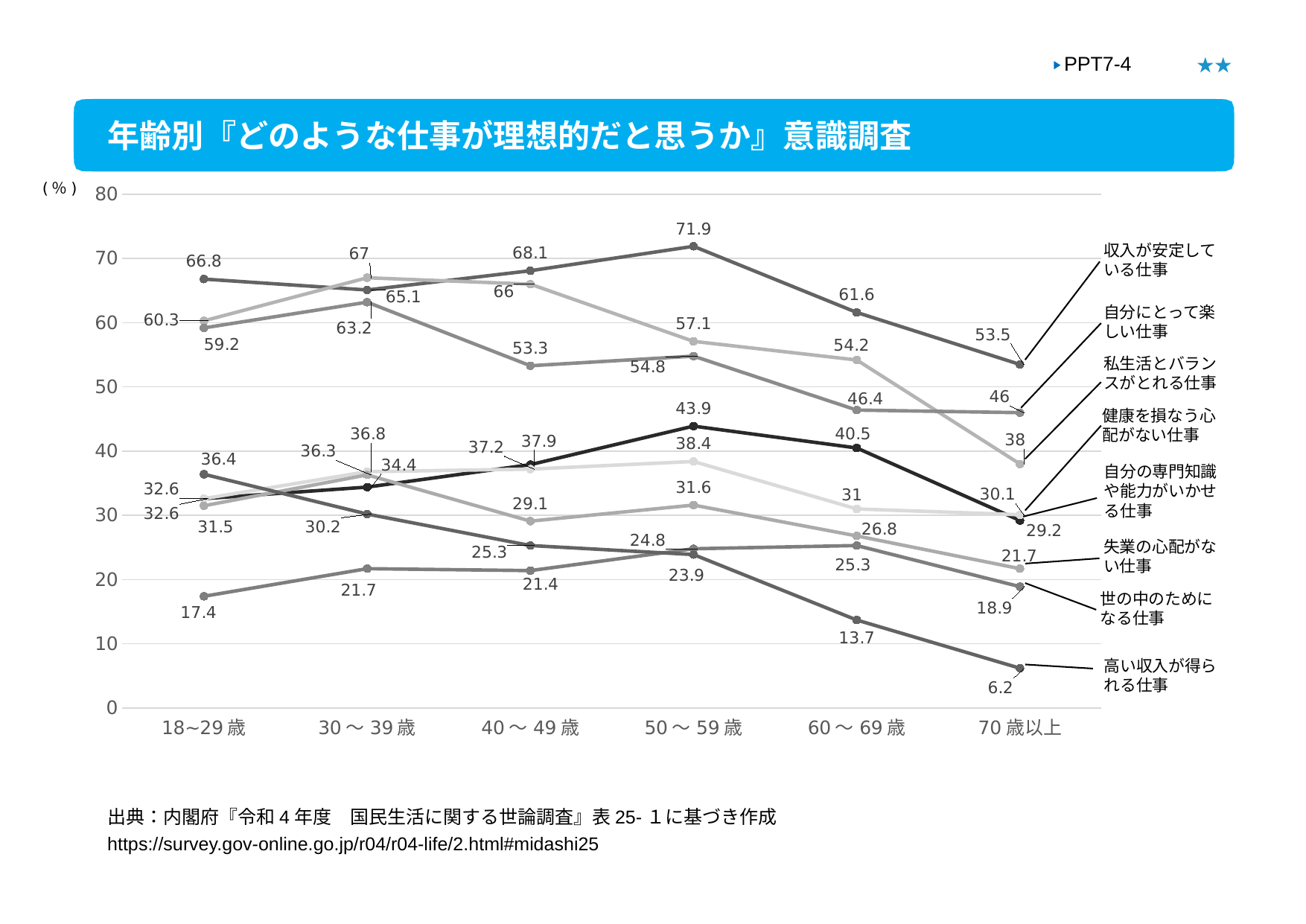

★★
▶ PPT7-4

年齢別『どのような仕事が理想的だと思うか』意識調査

### Chart

| Category | 収入が安定している仕事 | 私生活とバランスがとれる仕事 | 自分にとって楽しい仕事 | 自分の専門知識や能力がいかせる仕事 | 健康を損なう心配がない仕事 | 失業の心配がない仕事 | 世の中のためになる仕事 | 高い収入が得られる仕事 |
|---|---|---|---|---|---|---|---|---|
| 18~29歳 | 66.8 | 60.3 | 59.2 | 32.6 | 32.6 | 31.5 | 17.4 | 36.4 |
| 30〜39歳 | 65.1 | 67.0 | 63.2 | 34.4 | 36.8 | 36.3 | 21.7 | 30.2 |
| 40〜49歳 | 68.1 | 66.0 | 53.3 | 37.9 | 37.2 | 29.1 | 21.4 | 25.3 |
| 50〜59歳 | 71.9 | 57.1 | 54.8 | 43.9 | 38.4 | 31.6 | 24.8 | 23.9 |
| 60〜69歳 | 61.6 | 54.2 | 46.4 | 40.5 | 31.0 | 26.8 | 25.3 | 13.7 |
| 70歳以上 | 53.5 | 38.0 | 46.0 | 29.2 | 30.1 | 21.7 | 18.9 | 6.2 |
(％)
収入が安定している仕事
自分にとって楽しい仕事
私生活とバランスがとれる仕事
健康を損なう心配がない仕事
自分の専門知識や能力がいかせる仕事
失業の心配がない仕事
世の中のためになる仕事
高い収入が得られる仕事
出典：内閣府『令和4年度　国民生活に関する世論調査』表25-１に基づき作成
https://survey.gov-online.go.jp/r04/r04-life/2.html#midashi25